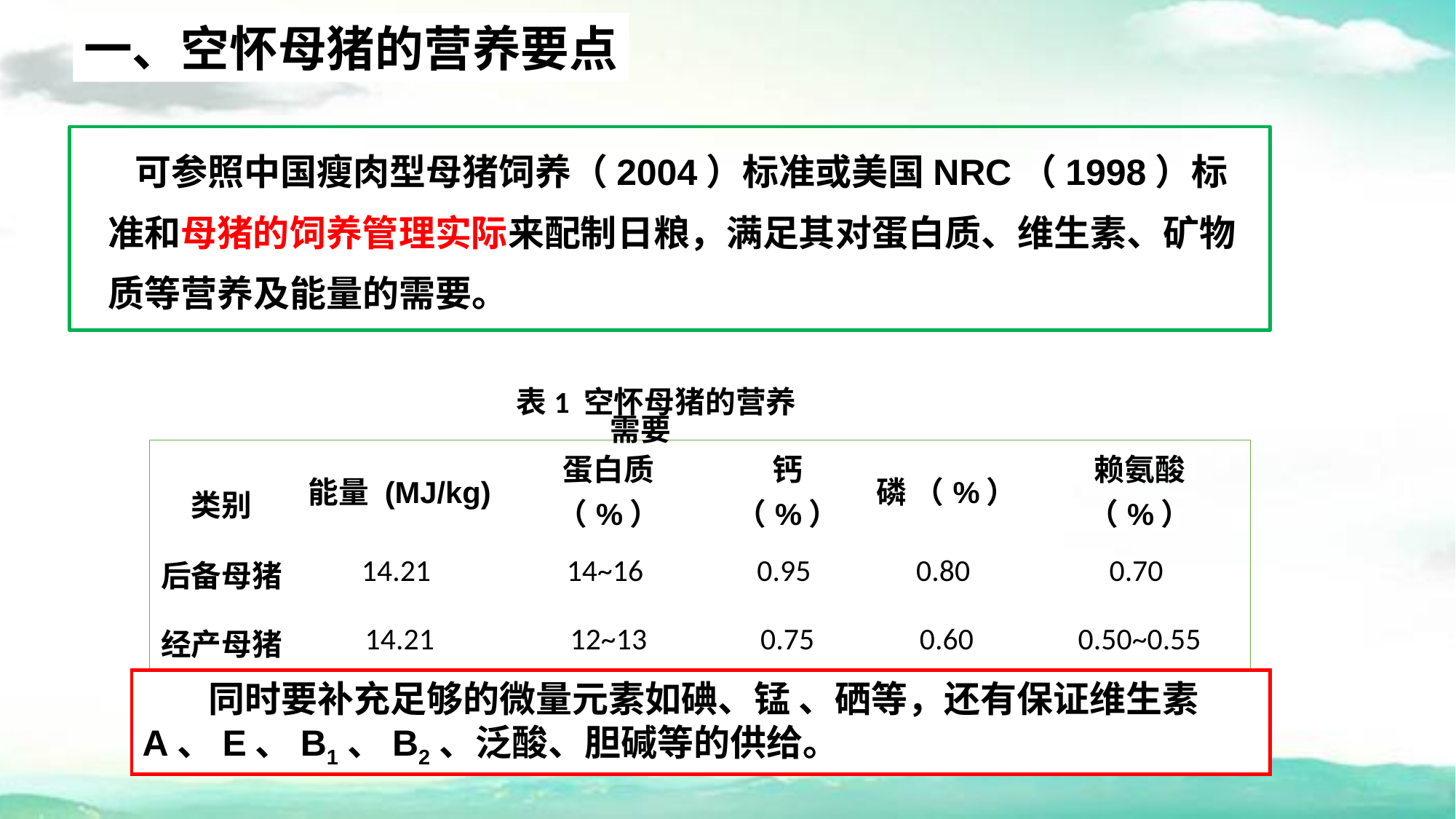

一、空怀母猪的营养要点
       可参照中国瘦肉型母猪饲养（2004）标准或美国NRC（1998）标准和母猪的饲养管理实际来配制日粮，满足其对蛋白质、维生素、矿物质等营养及能量的需要。
表1 空怀母猪的营养需要
| 类别 | 能量 (MJ/kg) | 蛋白质 （%） | 钙 （%） | 磷 （%） | 赖氨酸 （%） |
| --- | --- | --- | --- | --- | --- |
| 后备母猪 | 14.21 | 14~16 | 0.95 | 0.80 | 0.70 |
| 经产母猪 | 14.21 | 12~13 | 0.75 | 0.60 | 0.50~0.55 |
       同时要补充足够的微量元素如碘、锰 、硒等，还有保证维生素A、E、B1、B2、泛酸、胆碱等的供给。